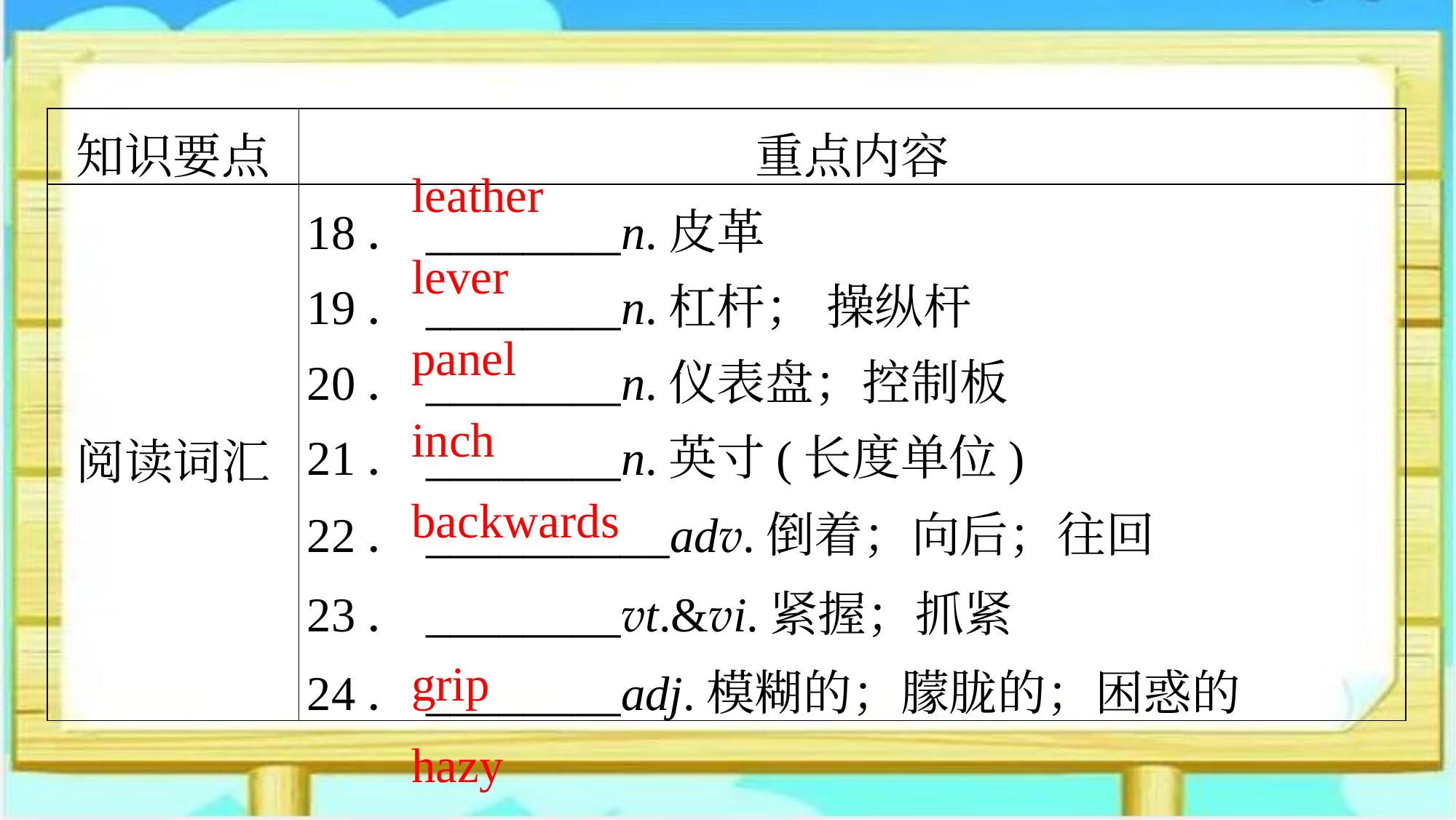

| 知识要点 | 重点内容 |
| --- | --- |
| 阅读词汇 | 18．\_\_\_\_\_\_\_\_n.皮革 19．\_\_\_\_\_\_\_\_n.杠杆； 操纵杆 20．\_\_\_\_\_\_\_\_n.仪表盘；控制板 21．\_\_\_\_\_\_\_\_n.英寸(长度单位) 22．\_\_\_\_\_\_\_\_\_\_adv.倒着；向后；往回 23．\_\_\_\_\_\_\_\_vt.&vi.紧握；抓紧 24．\_\_\_\_\_\_\_\_adj.模糊的；朦胧的；困惑的 |
leather
lever
panel
inch
backwards
grip
hazy